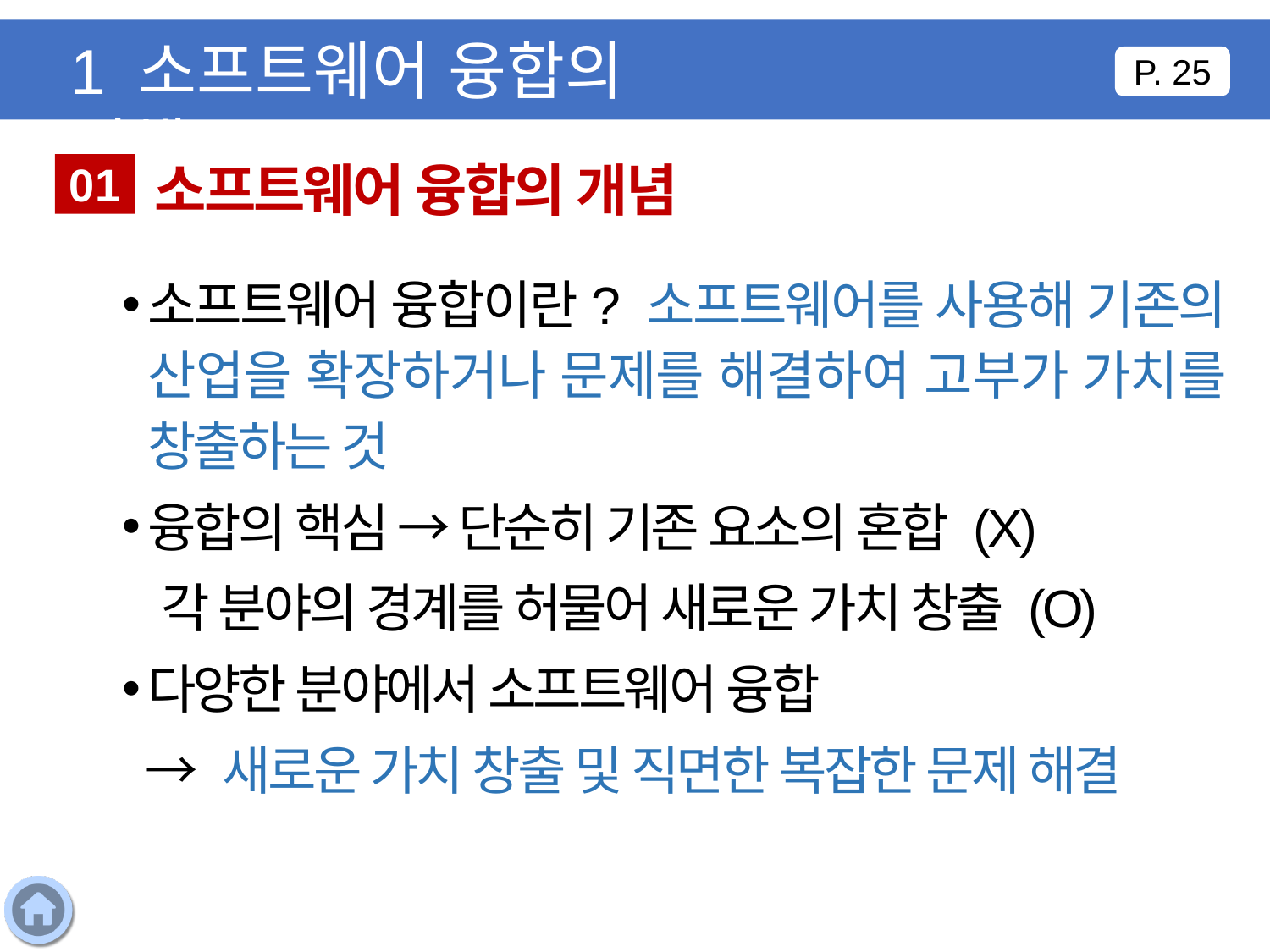

1 소프트웨어 융합의 이해
P. 25
 소프트웨어 융합의 개념
01
소프트웨어 융합이란? 소프트웨어를 사용해 기존의 산업을 확장하거나 문제를 해결하여 고부가 가치를 창출하는 것
융합의 핵심 → 단순히 기존 요소의 혼합 (X)
  각 분야의 경계를 허물어 새로운 가치 창출 (O)
다양한 분야에서 소프트웨어 융합
  → 새로운 가치 창출 및 직면한 복잡한 문제 해결